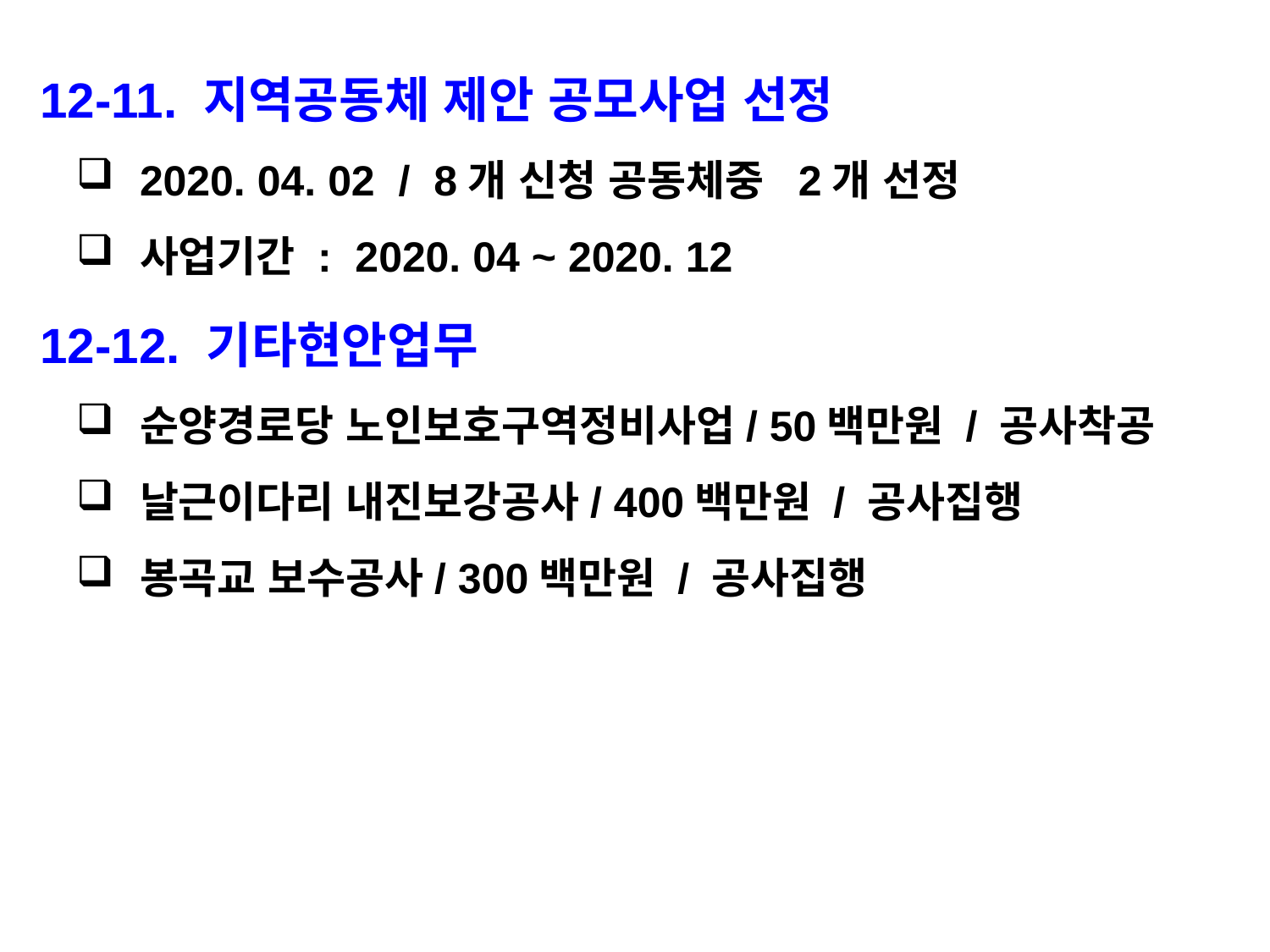

12-11. 지역공동체 제안 공모사업 선정
2020. 04. 02  /  8개 신청 공동체중  2개 선정
사업기간 :  2020. 04 ~ 2020. 12

  12-12. 기타현안업무
순양경로당 노인보호구역정비사업/ 50백만원 / 공사착공
날근이다리 내진보강공사/ 400백만원 / 공사집행
봉곡교 보수공사/ 300백만원 / 공사집행